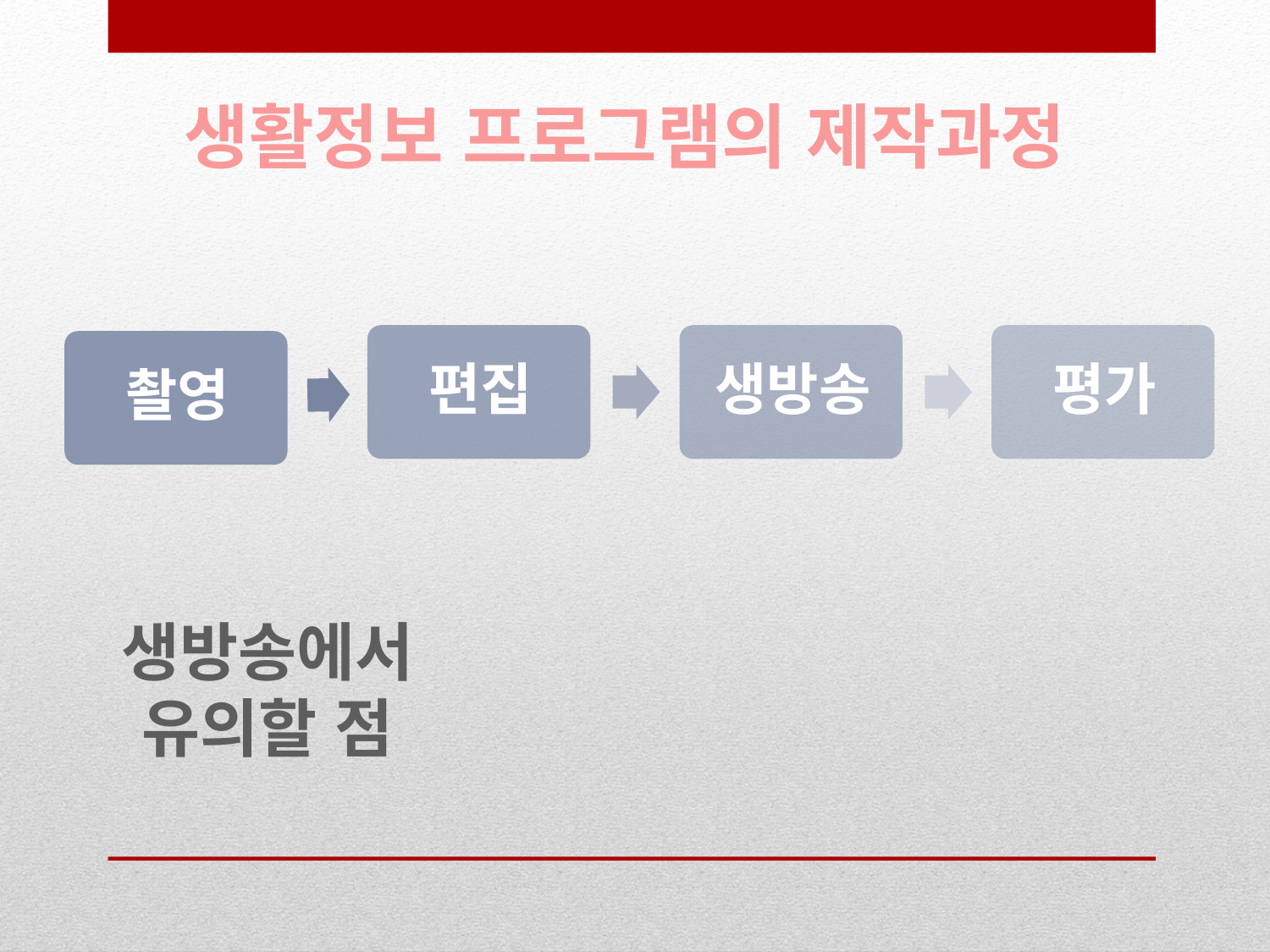

생활정보 프로그램의 제작과정
촬영

편집

생방송

평가
생방송에서 유의할 점